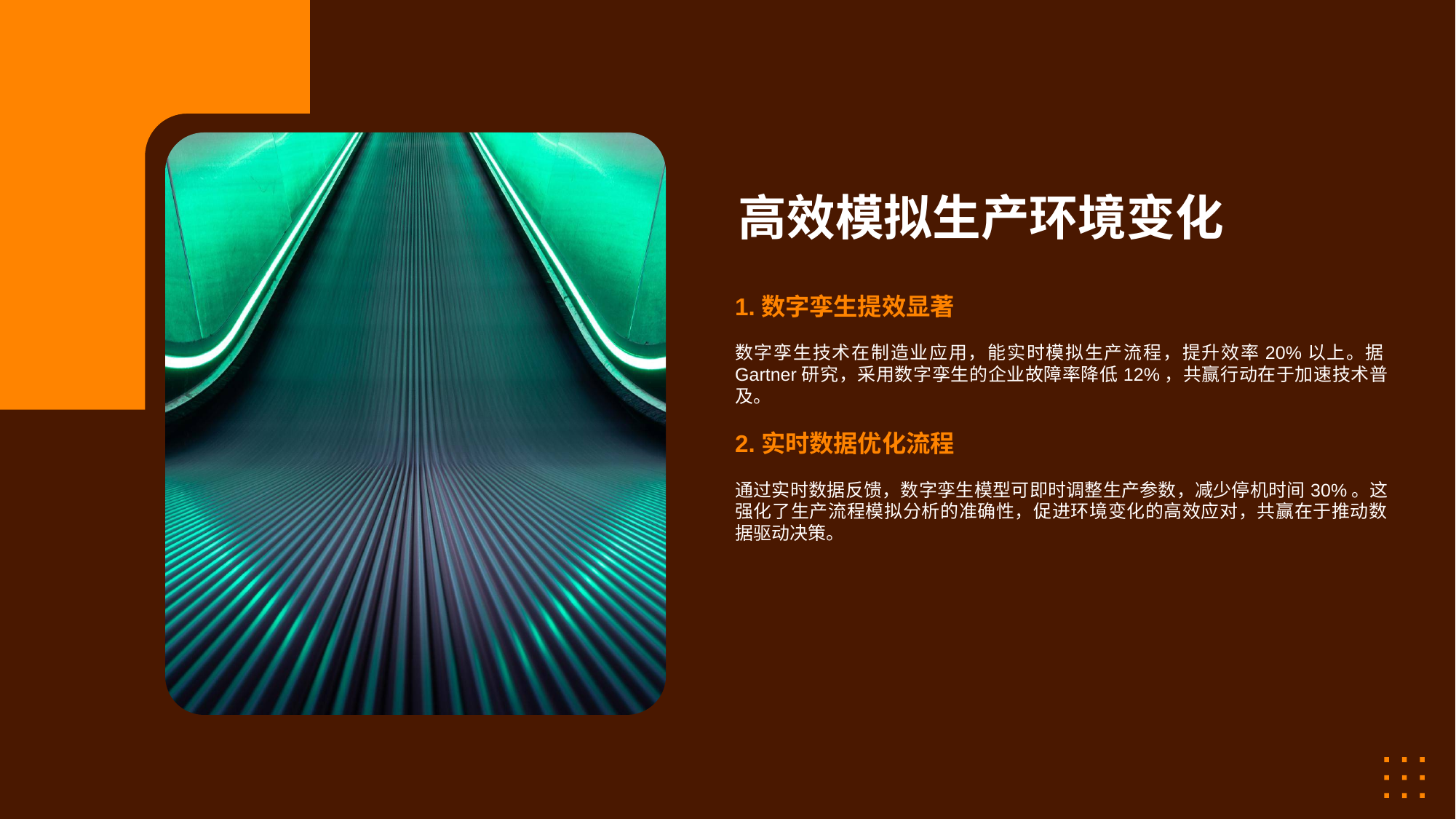

高效模拟生产环境变化

1.数字孪生提效显著
数字孪生技术在制造业应用，能实时模拟生产流程，提升效率20%以上。据Gartner研究，采用数字孪生的企业故障率降低12%，共赢行动在于加速技术普及。
2.实时数据优化流程
通过实时数据反馈，数字孪生模型可即时调整生产参数，减少停机时间30%。这强化了生产流程模拟分析的准确性，促进环境变化的高效应对，共赢在于推动数据驱动决策。